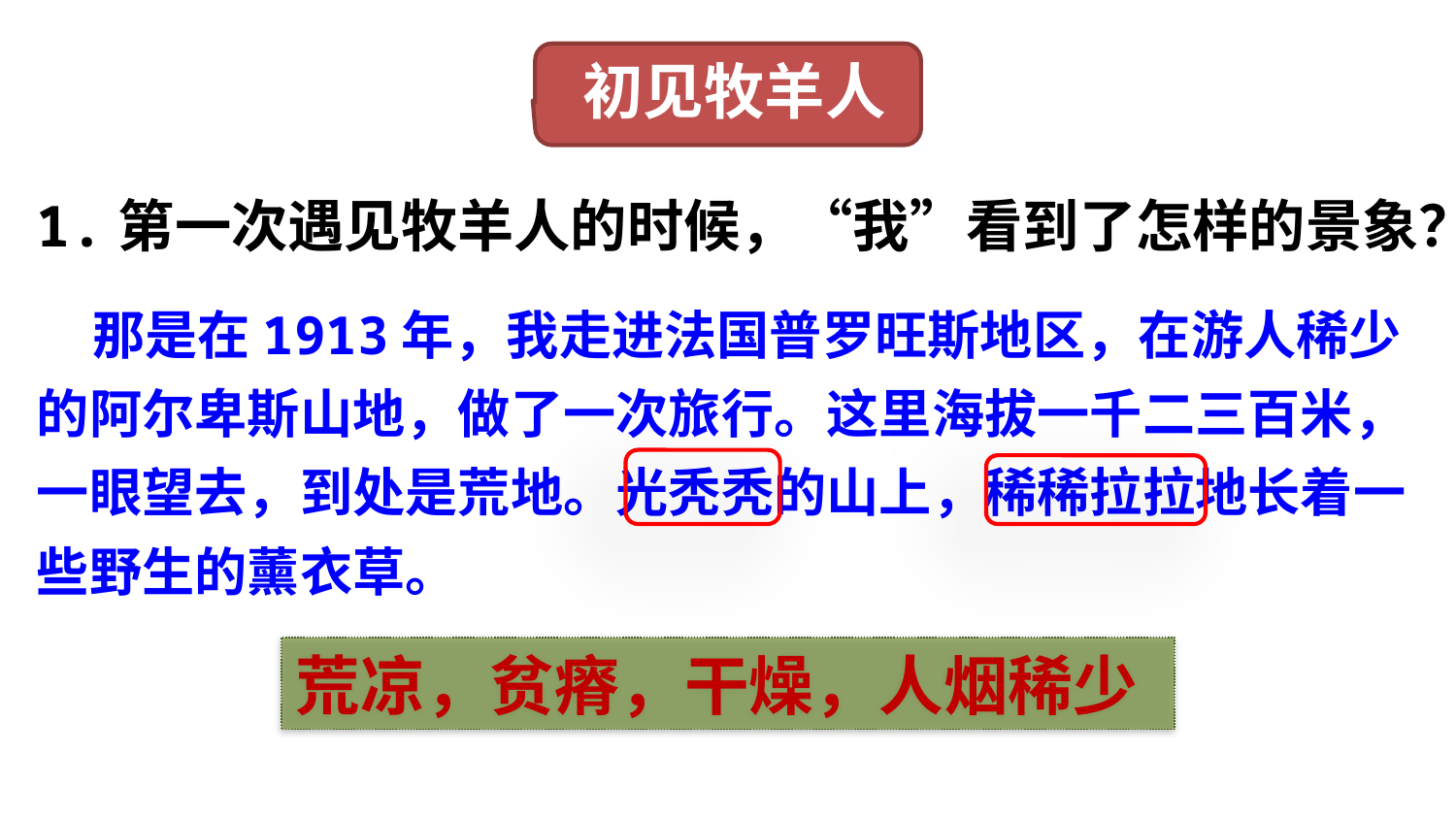

初见牧羊人
1.第一次遇见牧羊人的时候，“我”看到了怎样的景象？
    那是在1913年，我走进法国普罗旺斯地区，在游人稀少的阿尔卑斯山地，做了一次旅行。这里海拔一千二三百米，一眼望去，到处是荒地。光秃秃的山上，稀稀拉拉地长着一些野生的薰衣草。

荒凉，贫瘠，干燥，人烟稀少